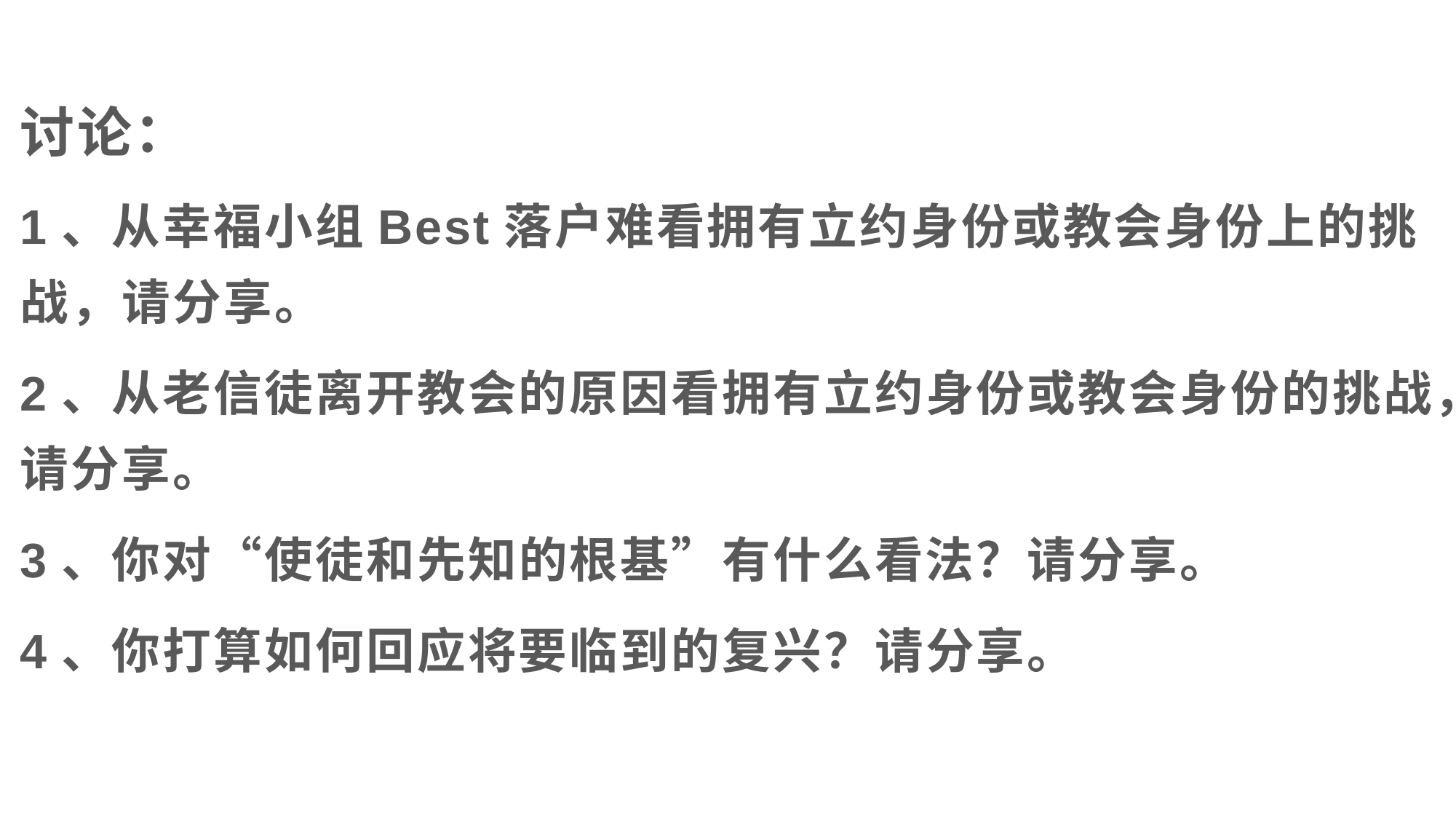

讨论：
1、从幸福小组Best落户难看拥有立约身份或教会身份上的挑战，请分享。
2、从老信徒离开教会的原因看拥有立约身份或教会身份的挑战，请分享。
3、你对“使徒和先知的根基”有什么看法？请分享。
4、你打算如何回应将要临到的复兴？请分享。

#